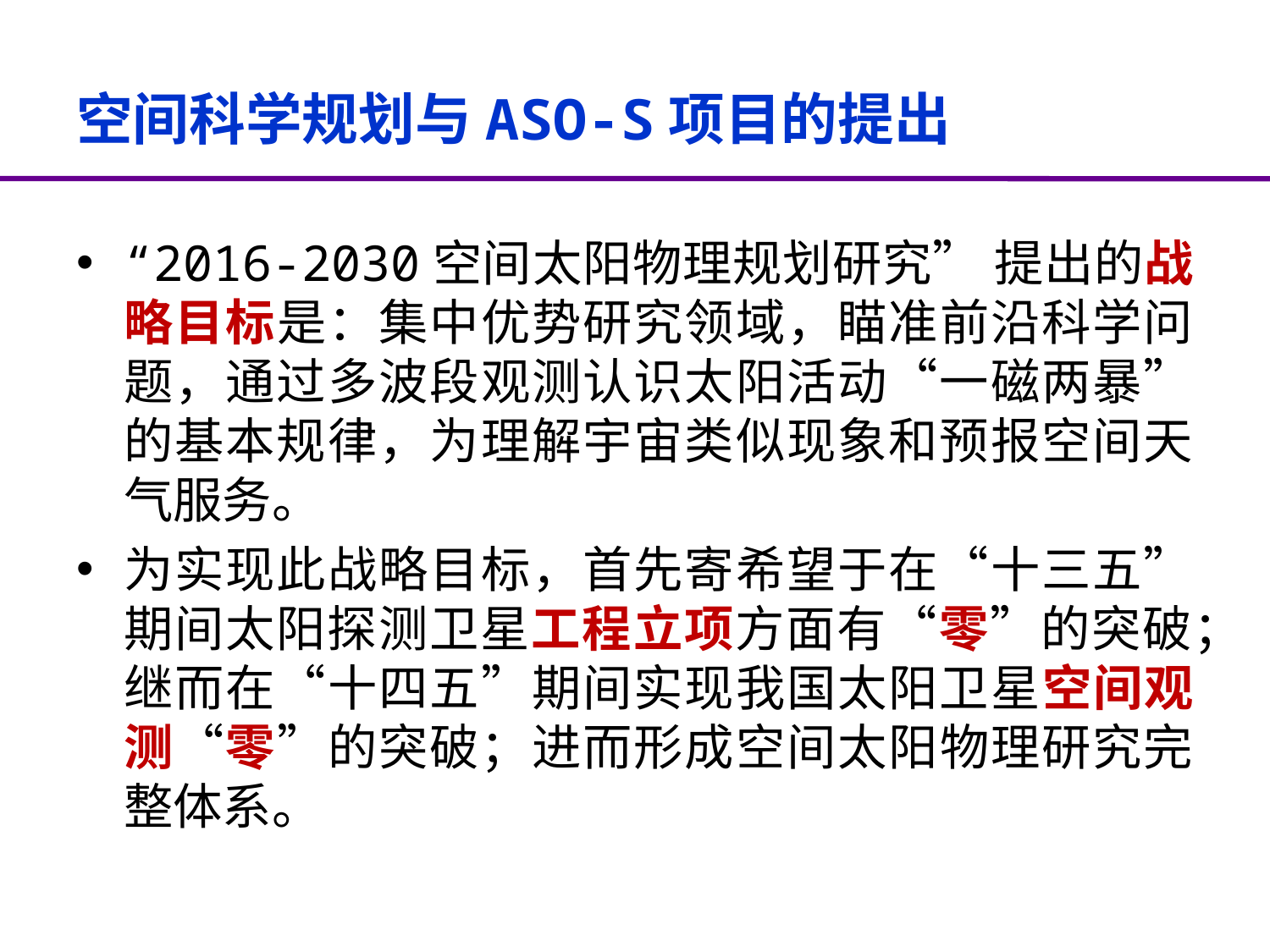

# 空间科学规划与ASO-S项目的提出
“2016-2030空间太阳物理规划研究” 提出的战略目标是：集中优势研究领域，瞄准前沿科学问题，通过多波段观测认识太阳活动“一磁两暴”的基本规律，为理解宇宙类似现象和预报空间天气服务。
为实现此战略目标，首先寄希望于在“十三五”期间太阳探测卫星工程立项方面有“零”的突破；继而在“十四五”期间实现我国太阳卫星空间观测“零”的突破；进而形成空间太阳物理研究完整体系。